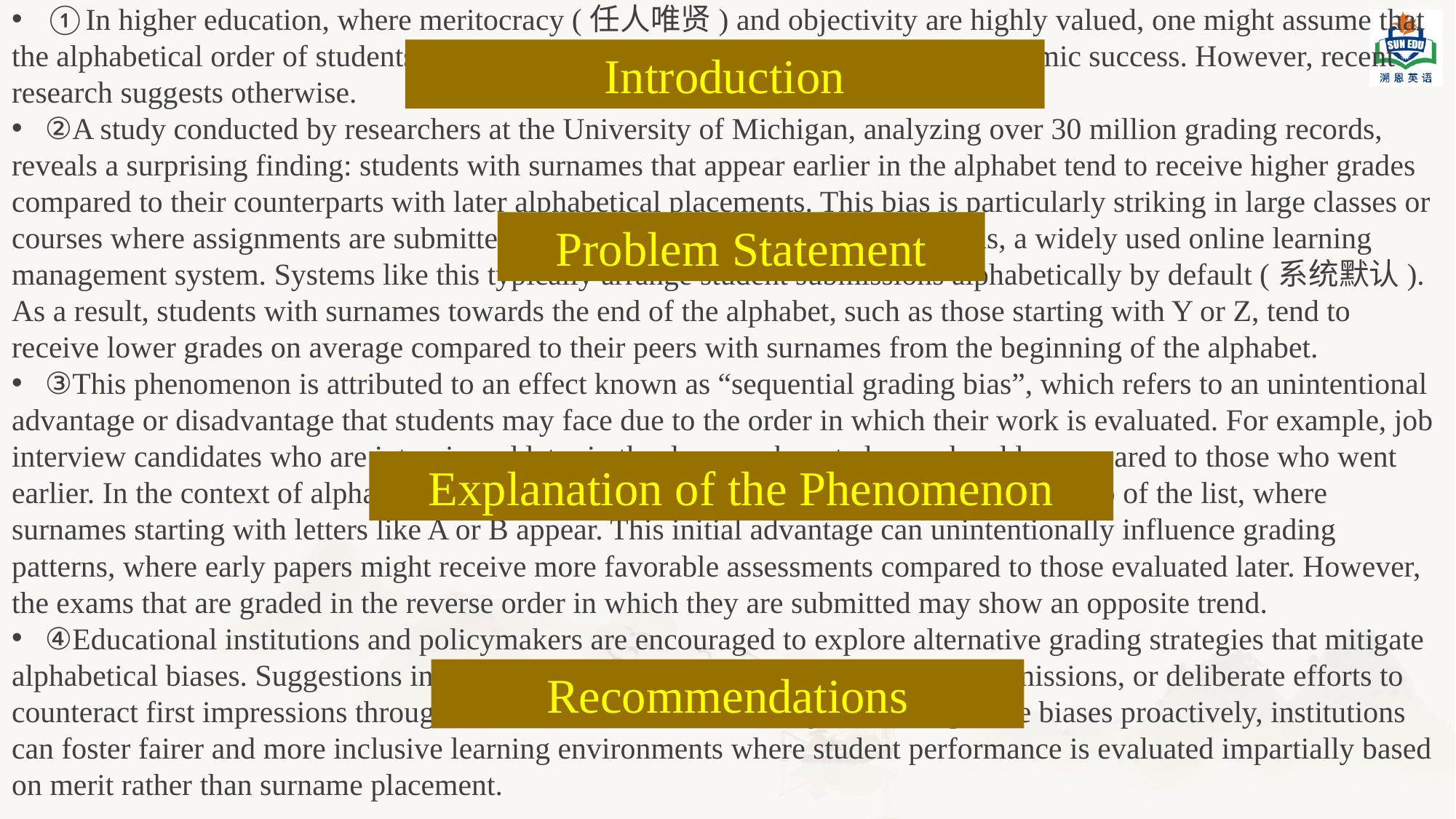

①In higher education, where meritocracy (任人唯贤) and objectivity are highly valued, one might assume that the alphabetical order of students’ surnames plays no role in determining their academic success. However, recent research suggests otherwise.
   ②A study conducted by researchers at the University of Michigan, analyzing over 30 million grading records, reveals a surprising finding: students with surnames that appear earlier in the alphabet tend to receive higher grades compared to their counterparts with later alphabetical placements. This bias is particularly striking in large classes or courses where assignments are submitted digitally through platforms like Canvas, a widely used online learning management system. Systems like this typically arrange student submissions alphabetically by default (系统默认). As a result, students with surnames towards the end of the alphabet, such as those starting with Y or Z, tend to receive lower grades on average compared to their peers with surnames from the beginning of the alphabet.
   ③This phenomenon is attributed to an effect known as “sequential grading bias”, which refers to an unintentional advantage or disadvantage that students may face due to the order in which their work is evaluated. For example, job interview candidates who are interviewed later in the day may be rated more harshly compared to those who went earlier. In the context of alphabetical ordering, instructors often begin grading from the top of the list, where surnames starting with letters like A or B appear. This initial advantage can unintentionally influence grading patterns, where early papers might receive more favorable assessments compared to those evaluated later. However, the exams that are graded in the reverse order in which they are submitted may show an opposite trend.
   ④Educational institutions and policymakers are encouraged to explore alternative grading strategies that mitigate alphabetical biases. Suggestions include randomized grading orders, nameless submissions, or deliberate efforts to counteract first impressions through diverse evaluation criteria. By addressing these biases proactively, institutions can foster fairer and more inclusive learning environments where student performance is evaluated impartially based on merit rather than surname placement.
Introduction
Problem Statement
Explanation of the Phenomenon
Recommendations